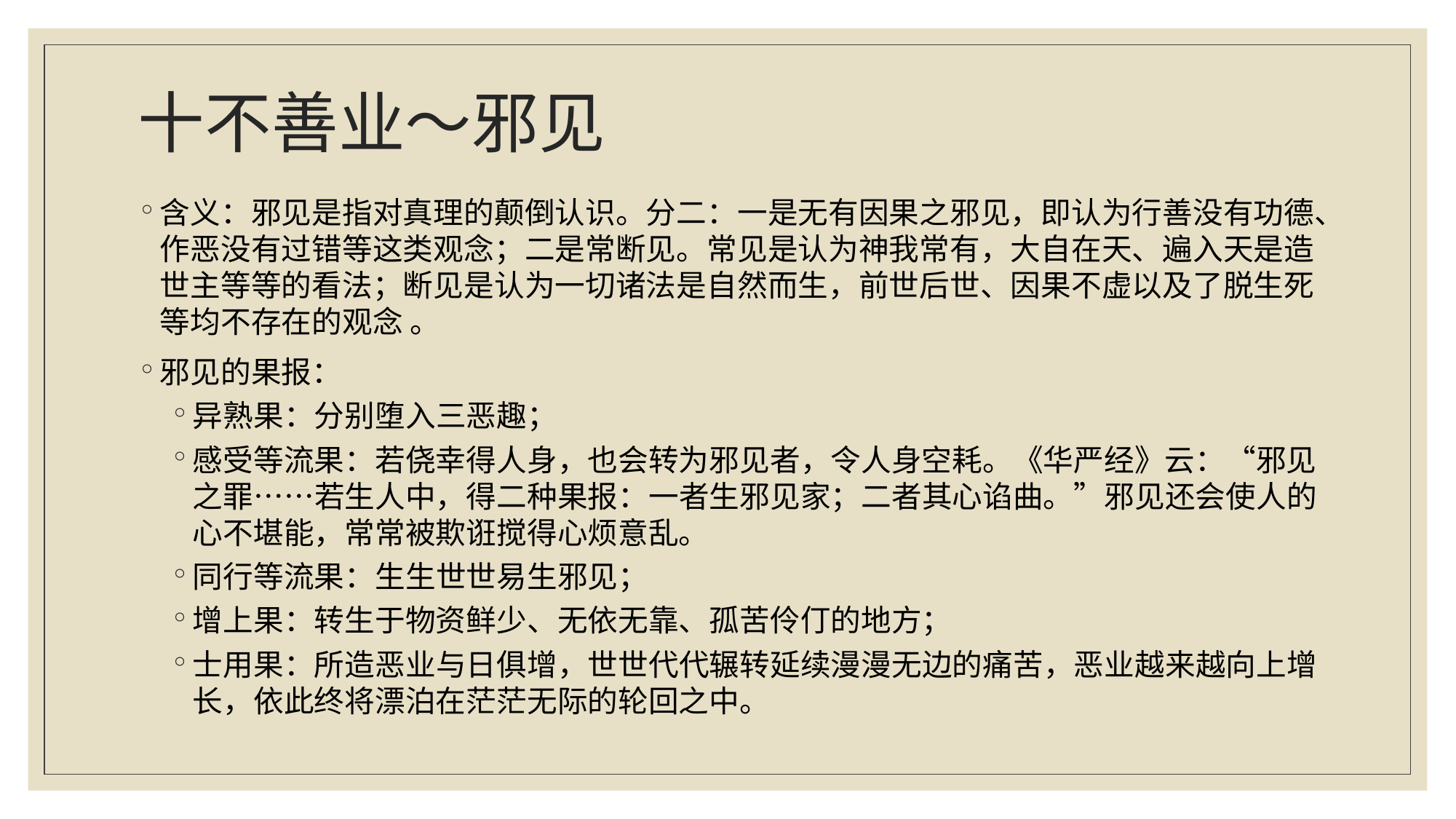

# 十不善业～邪见
含义：邪见是指对真理的颠倒认识。分二：一是无有因果之邪见，即认为行善没有功德、作恶没有过错等这类观念；二是常断见。常见是认为神我常有，大自在天、遍入天是造世主等等的看法；断见是认为一切诸法是自然而生，前世后世、因果不虚以及了脱生死等均不存在的观念 。
邪见的果报：
异熟果：分别堕入三恶趣；
感受等流果：若侥幸得人身，也会转为邪见者，令人身空耗。《华严经》云：“邪见之罪……若生人中，得二种果报：一者生邪见家；二者其心谄曲。”邪见还会使人的心不堪能，常常被欺诳搅得心烦意乱。
同行等流果：生生世世易生邪见；
增上果：转生于物资鲜少、无依无靠、孤苦伶仃的地方；
士用果：所造恶业与日俱增，世世代代辗转延续漫漫无边的痛苦，恶业越来越向上增长，依此终将漂泊在茫茫无际的轮回之中。